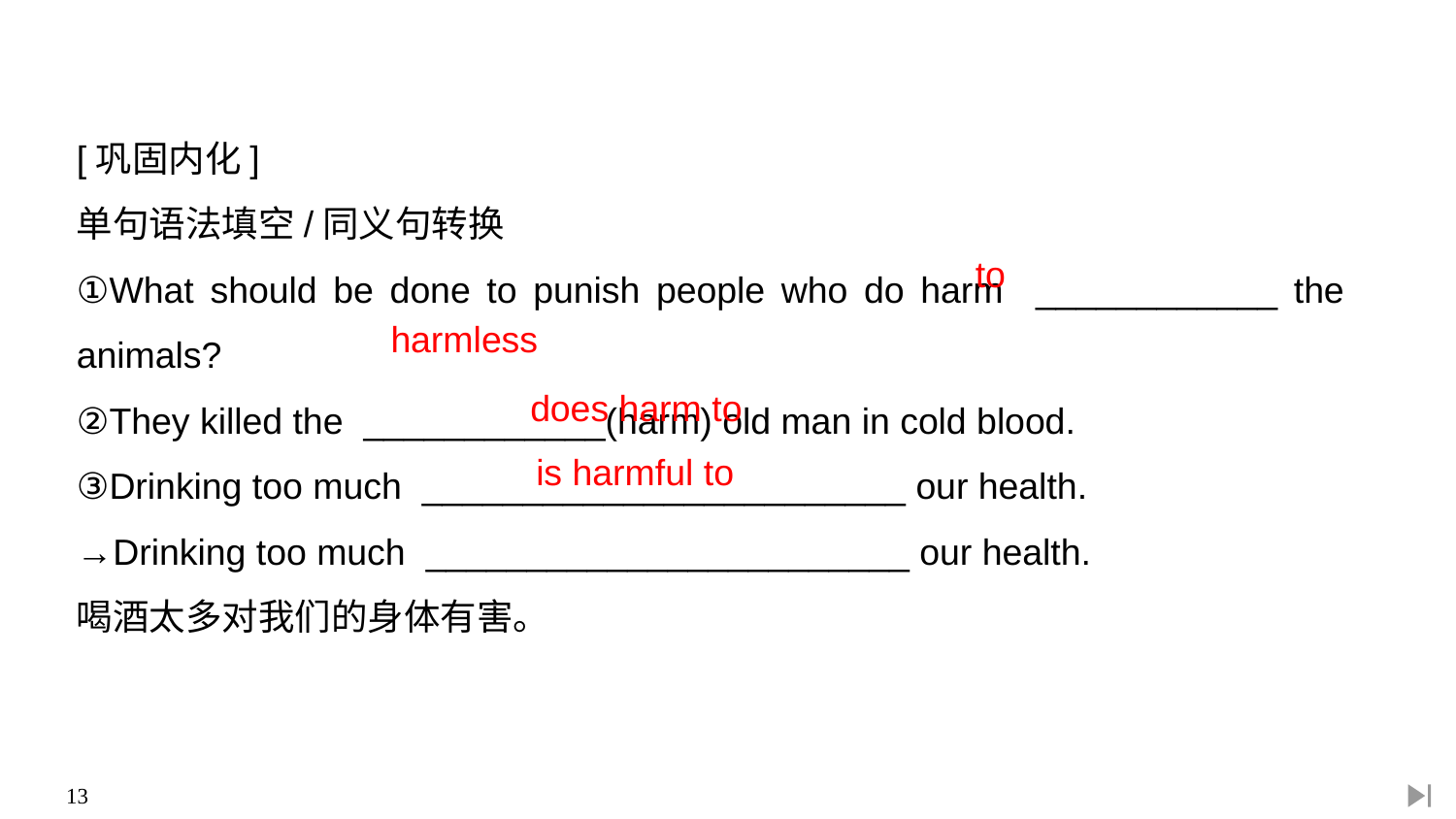

[巩固内化]
单句语法填空/同义句转换
①What should be done to punish people who do harm  ____________ the animals?
②They killed the  ____________(harm) old man in cold blood.
③Drinking too much  ________________________ our health.
→Drinking too much  ________________________ our health.
喝酒太多对我们的身体有害。
to
harmless
does harm to
is harmful to